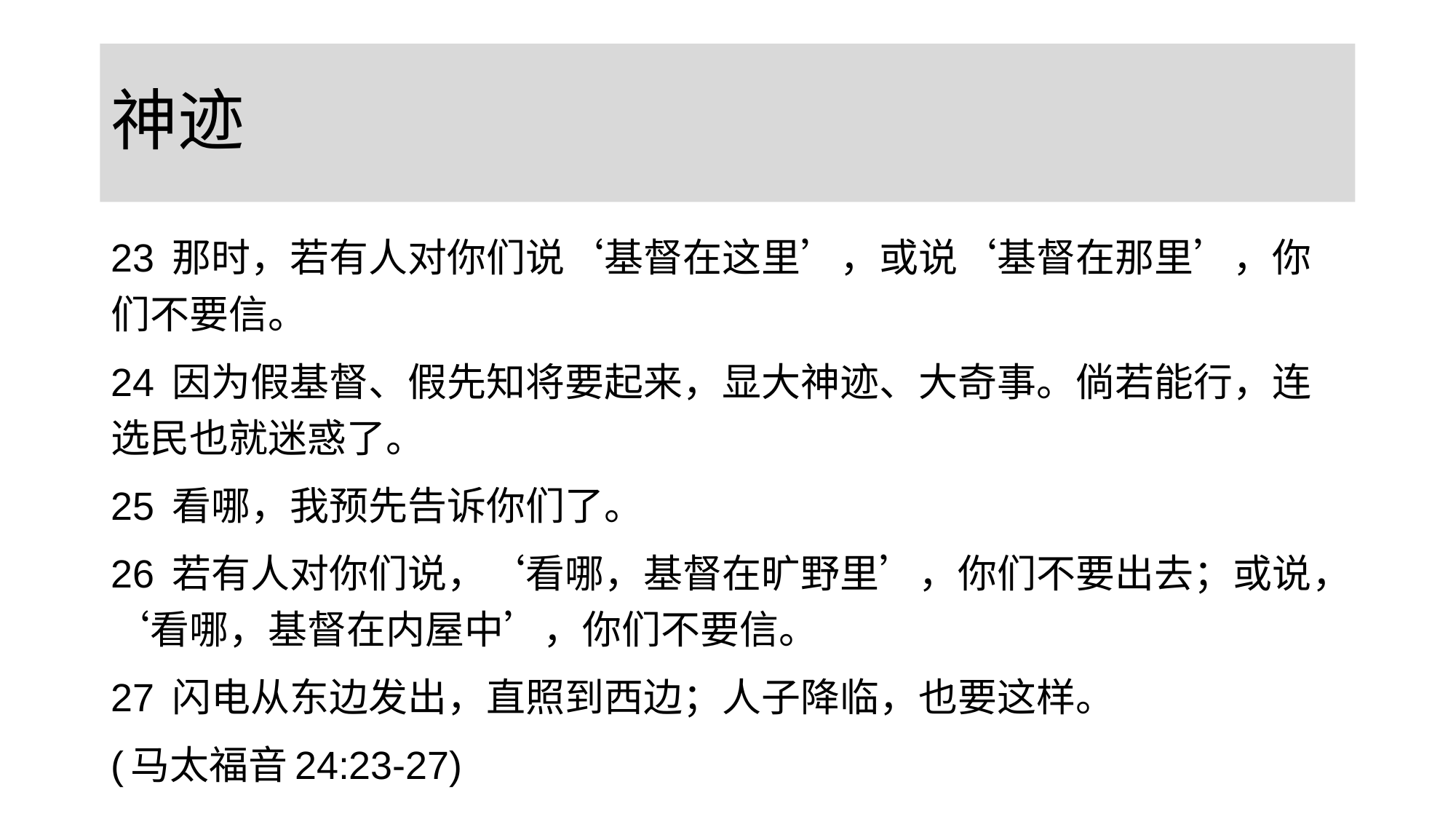

# 神迹
23 那时，若有人对你们说‘基督在这里’，或说‘基督在那里’，你们不要信。
24 因为假基督、假先知将要起来，显大神迹、大奇事。倘若能行，连选民也就迷惑了。
25 看哪，我预先告诉你们了。
26 若有人对你们说，‘看哪，基督在旷野里’，你们不要出去；或说，‘看哪，基督在内屋中’，你们不要信。
27 闪电从东边发出，直照到西边；人子降临，也要这样。
(马太福音24:23-27)